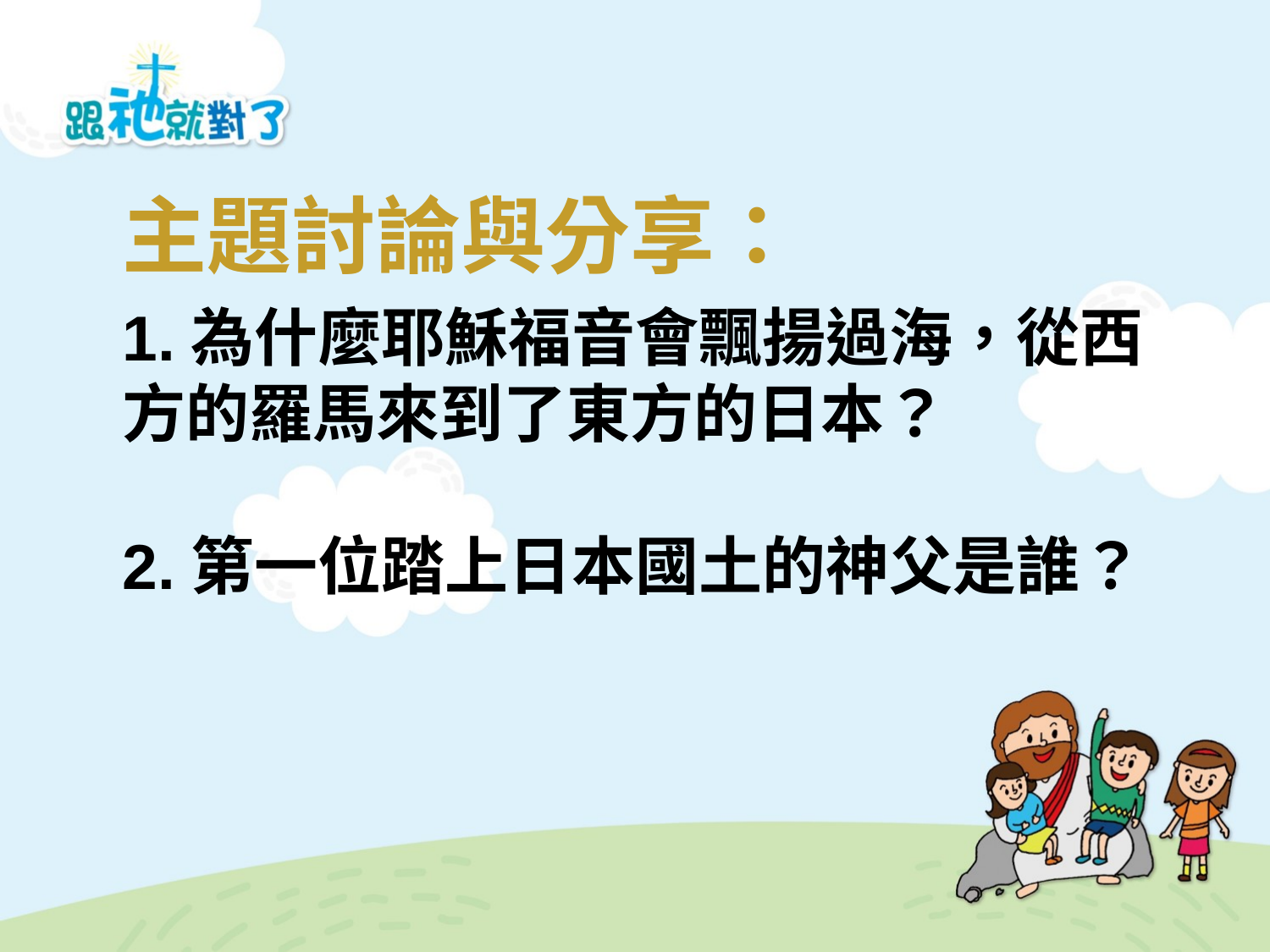

主題討論與分享：
1.為什麼耶穌福音會飄揚過海，從西方的羅馬來到了東方的日本？

2.第一位踏上日本國土的神父是誰？